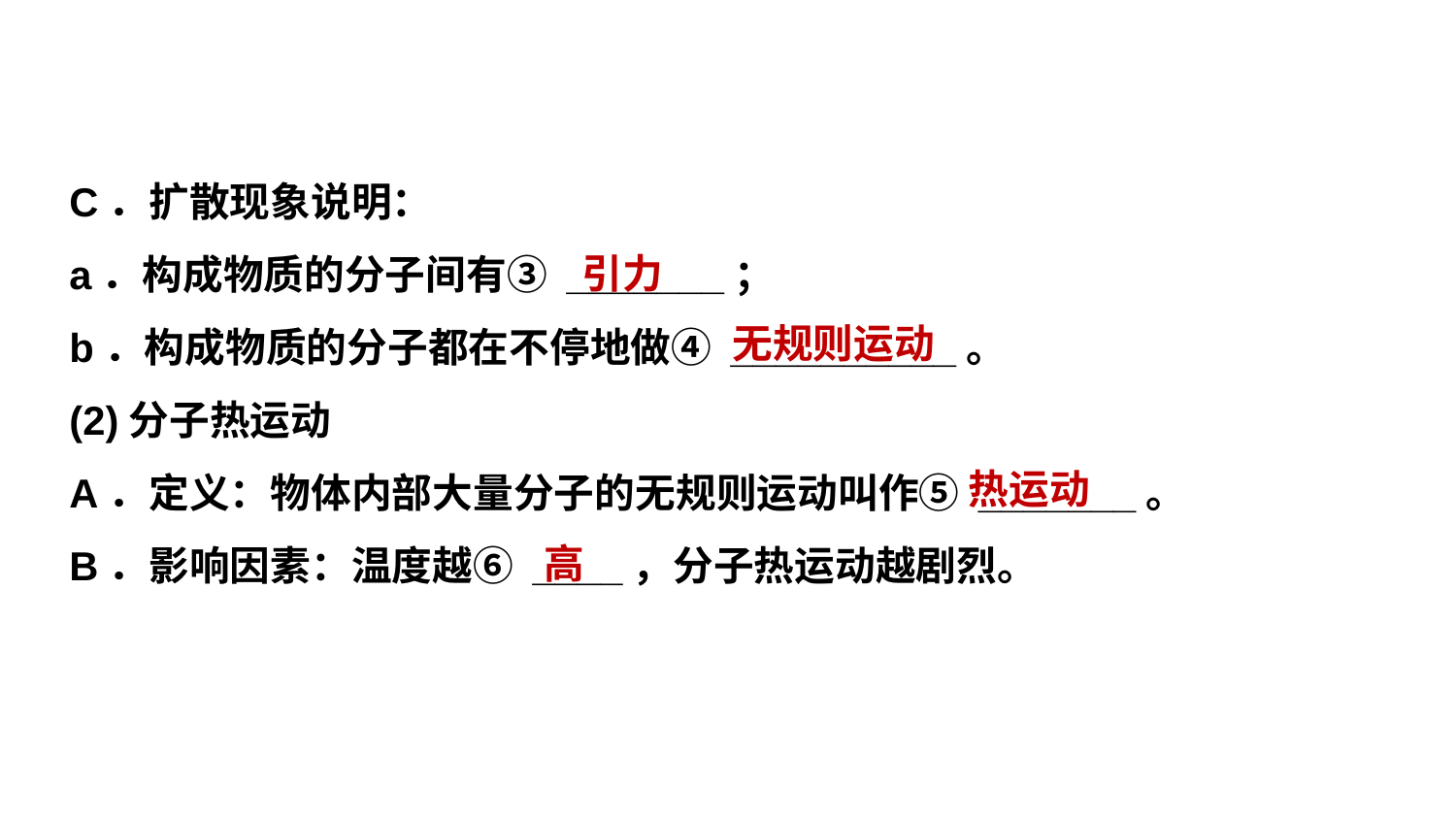

C．扩散现象说明：
a．构成物质的分子间有③ _______；
b．构成物质的分子都在不停地做④ __________。
(2)分子热运动
A．定义：物体内部大量分子的无规则运动叫作⑤ _______。
B．影响因素：温度越⑥ ____，分子热运动越剧烈。
引力
无规则运动
热运动
高